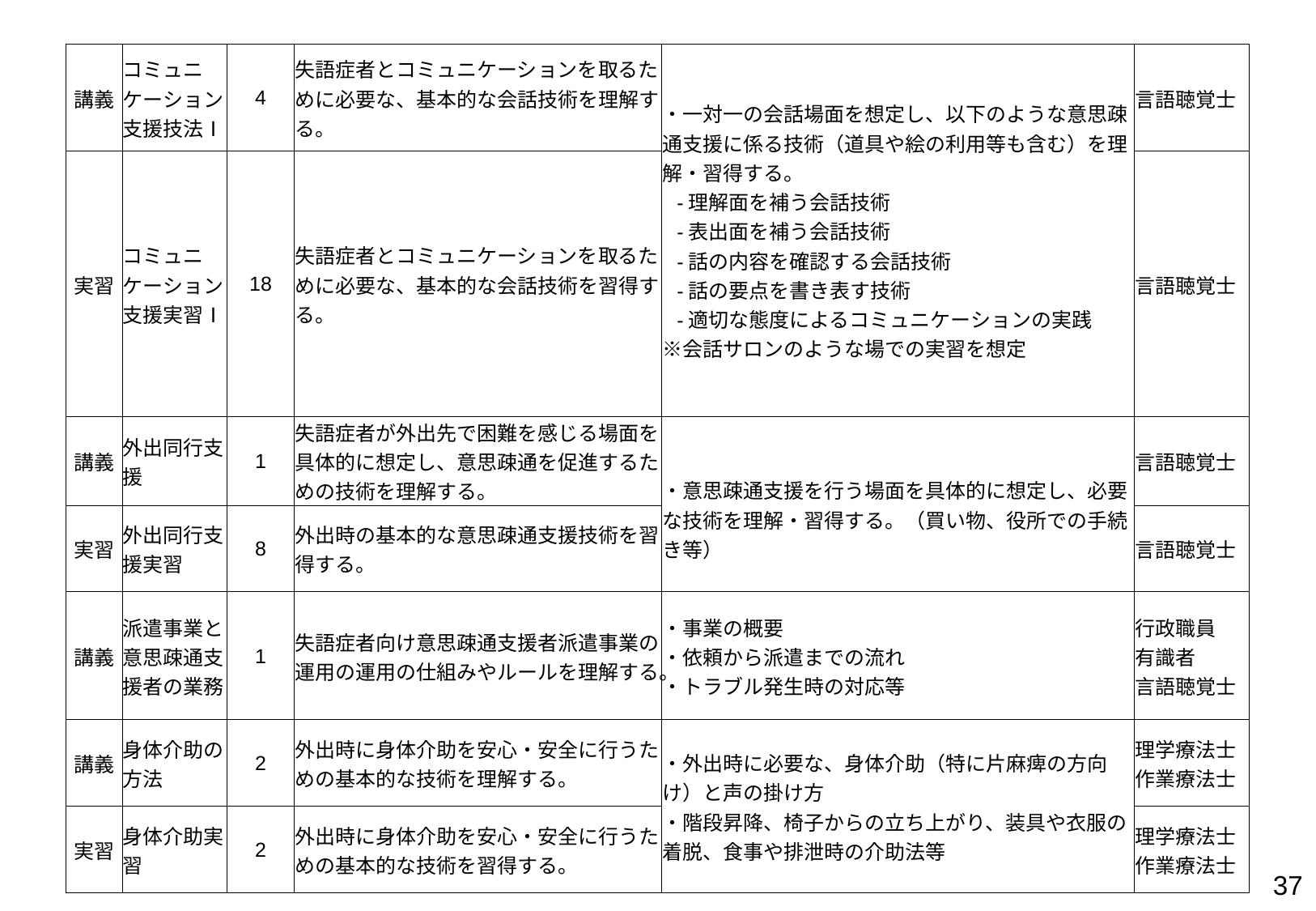

| 講義 | コミュニケーション支援技法Ⅰ | 4 | 失語症者とコミュニケーションを取るために必要な、基本的な会話技術を理解する。 | ・一対一の会話場面を想定し、以下のような意思疎通支援に係る技術（道具や絵の利用等も含む）を理解・習得する。 -理解面を補う会話技術 -表出面を補う会話技術 -話の内容を確認する会話技術 -話の要点を書き表す技術 -適切な態度によるコミュニケーションの実践 ※会話サロンのような場での実習を想定 | 言語聴覚士 |
| --- | --- | --- | --- | --- | --- |
| 実習 | コミュニケーション支援実習Ⅰ | 18 | 失語症者とコミュニケーションを取るために必要な、基本的な会話技術を習得する。 |  | 言語聴覚士 |
| 講義 | 外出同行支援 | 1 | 失語症者が外出先で困難を感じる場面を具体的に想定し、意思疎通を促進するための技術を理解する。 | ・意思疎通支援を行う場面を具体的に想定し、必要な技術を理解・習得する。（買い物、役所での手続き等） | 言語聴覚士 |
| 実習 | 外出同行支援実習 | 8 | 外出時の基本的な意思疎通支援技術を習得する。 |  | 言語聴覚士 |
| 講義 | 派遣事業と意思疎通支援者の業務 | 1 | 失語症者向け意思疎通支援者派遣事業の運用の運用の仕組みやルールを理解する。 | ・事業の概要 ・依頼から派遣までの流れ ・トラブル発生時の対応等 | 行政職員 有識者 言語聴覚士 |
| 講義 | 身体介助の方法 | 2 | 外出時に身体介助を安心・安全に行うための基本的な技術を理解する。 | ・外出時に必要な、身体介助（特に片麻痺の方向け）と声の掛け方 ・階段昇降、椅子からの立ち上がり、装具や衣服の着脱、食事や排泄時の介助法等 | 理学療法士 作業療法士 |
| 実習 | 身体介助実習 | 2 | 外出時に身体介助を安心・安全に行うための基本的な技術を習得する。 |  | 理学療法士 作業療法士 |
37